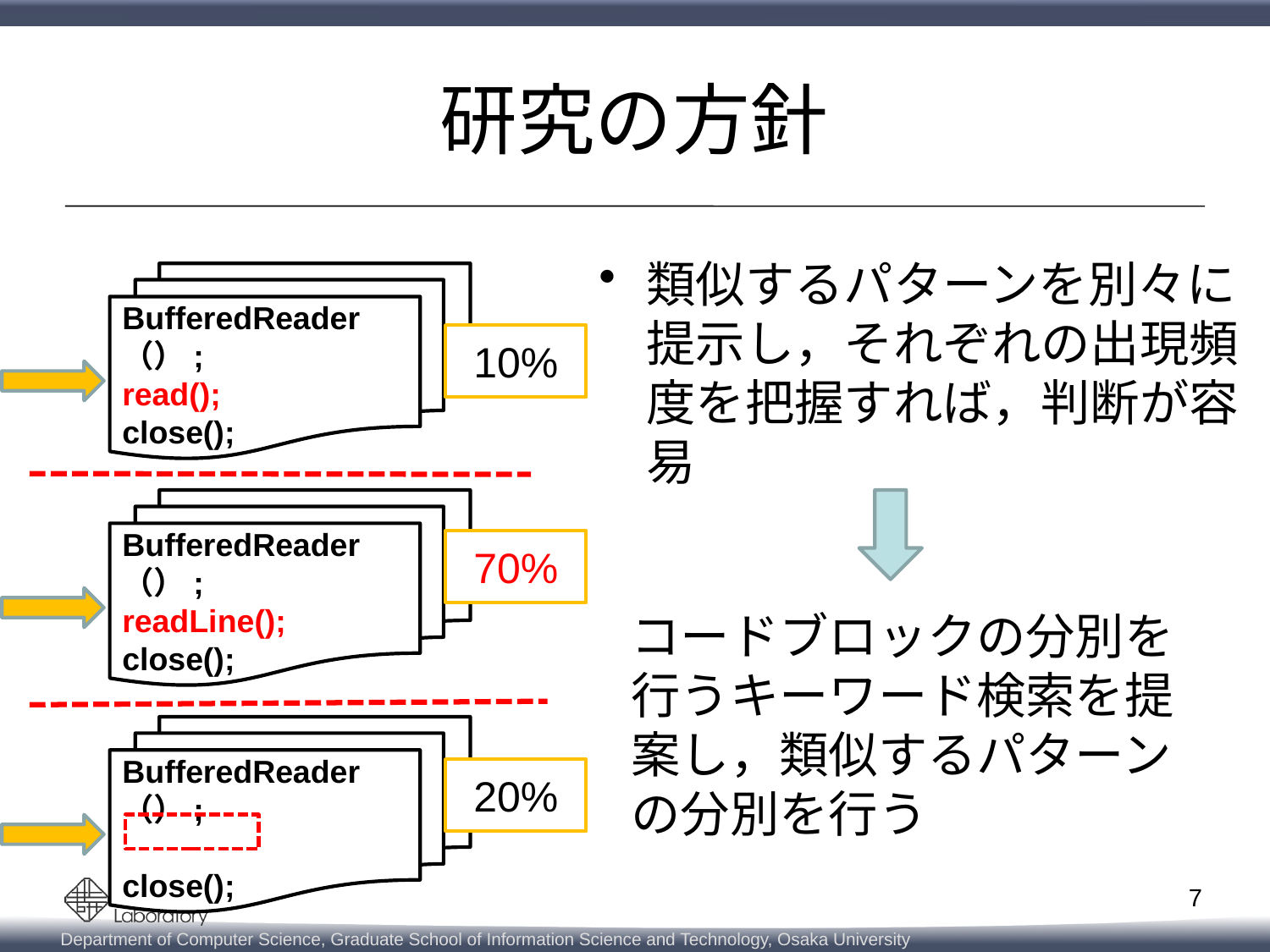

# 研究の方針
類似するパターンを別々に提示し，それぞれの出現頻度を把握すれば，判断が容易
BufferedReader（）;
read();
close();
BufferedReader（）;
readLine();
close();
BufferedReader（）;

close();

10%

70%

コードブロックの分別を行うキーワード検索を提案し，類似するパターンの分別を行う
20%

7